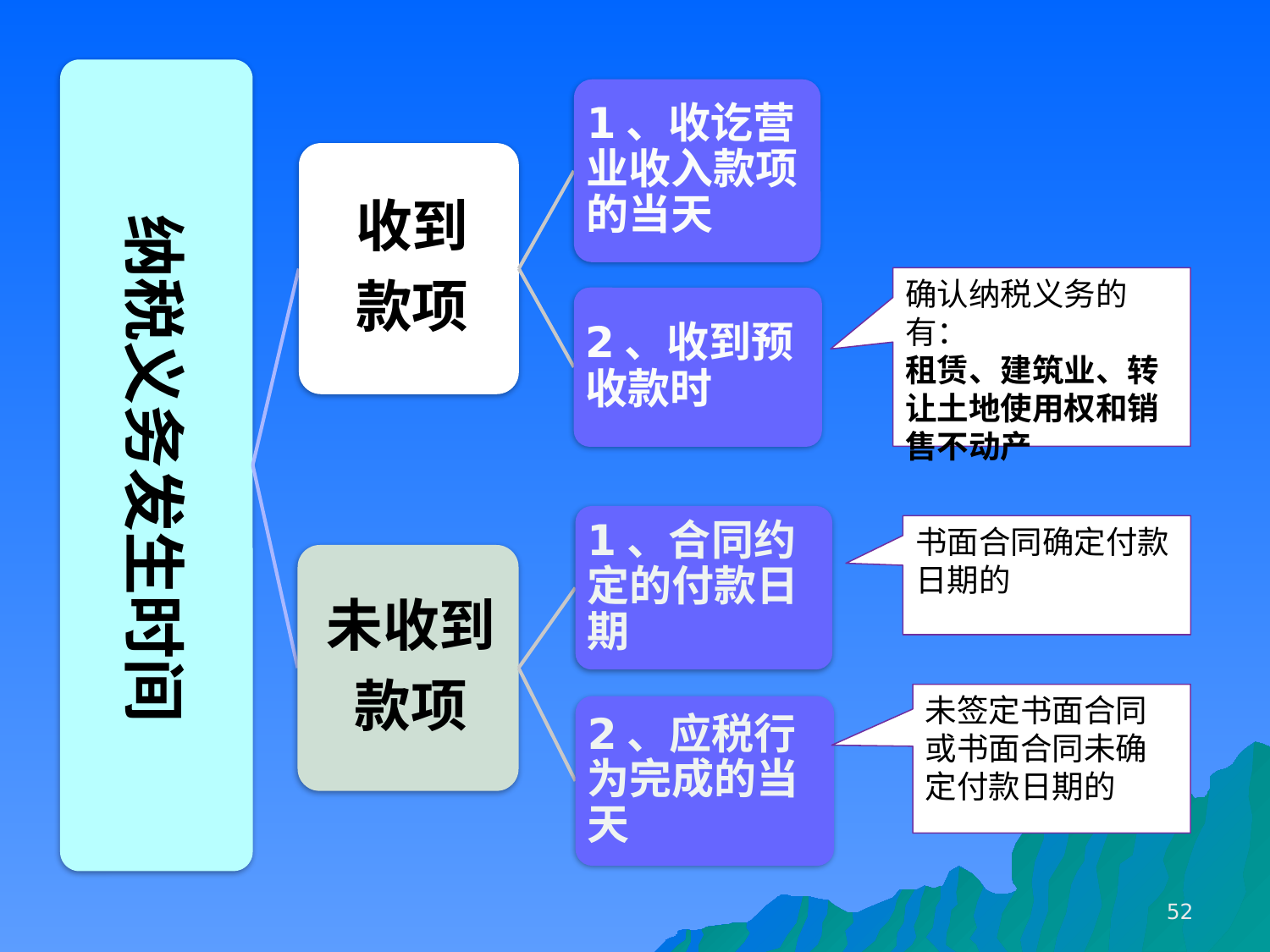

纳税义务发生时间

收到
款项

1、收讫营业收入款项的当天

2、收到预收款时

未收到
款项

1、合同约定的付款日期

2、应税行为完成的当天
确认纳税义务的有：
租赁、建筑业、转让土地使用权和销售不动产

书面合同确定付款日期的

未签定书面合同或书面合同未确定付款日期的

52